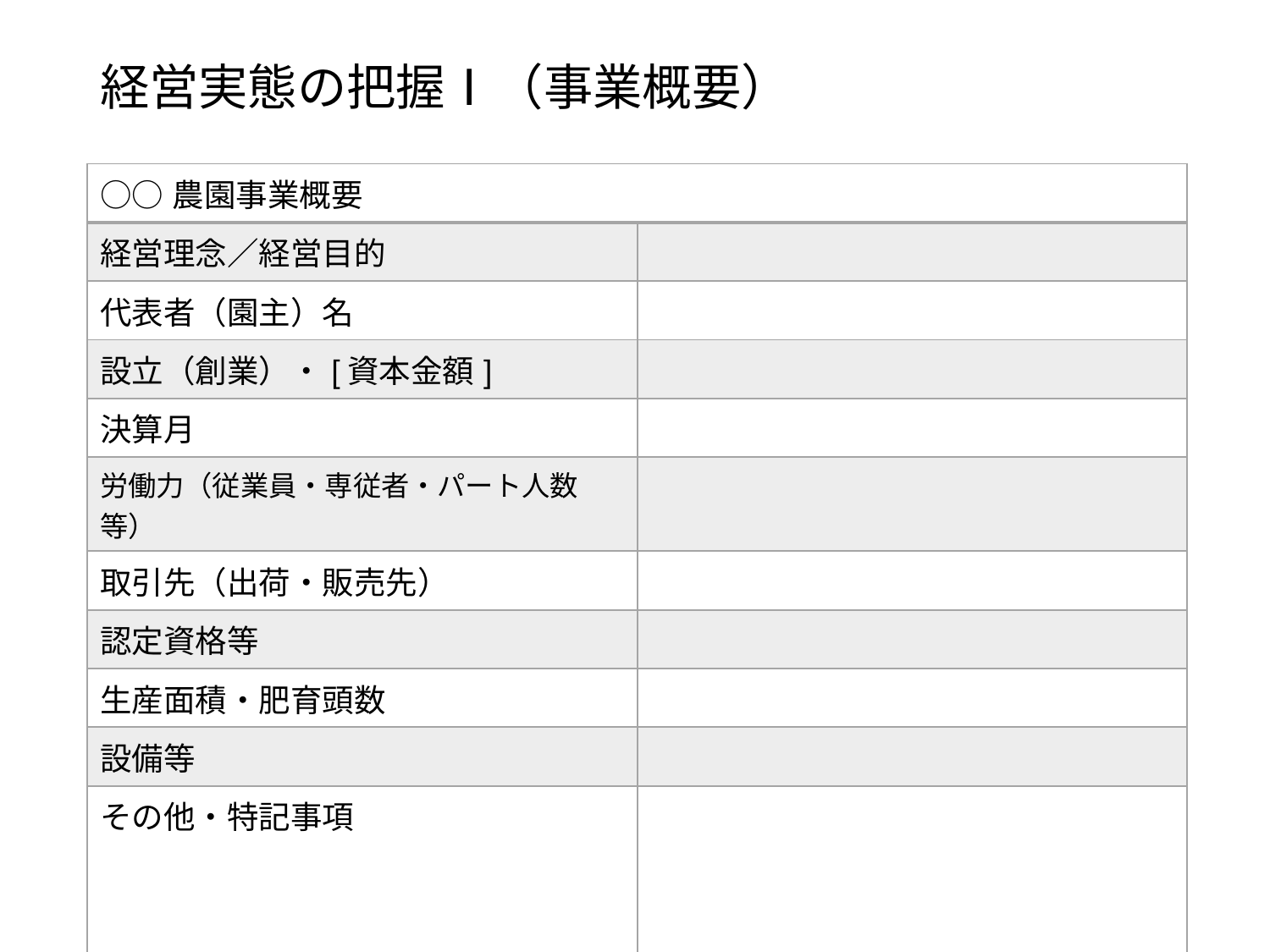

# 経営実態の把握Ⅰ（事業概要）
| ○○農園事業概要 |  |
| --- | --- |
| 経営理念／経営目的 |  |
| 代表者（園主）名 |  |
| 設立（創業）・[資本金額] |  |
| 決算月 |  |
| 労働力（従業員・専従者・パート人数等） |  |
| 取引先（出荷・販売先） |  |
| 認定資格等 |  |
| 生産面積・肥育頭数 |  |
| 設備等 |  |
| その他・特記事項 |  |